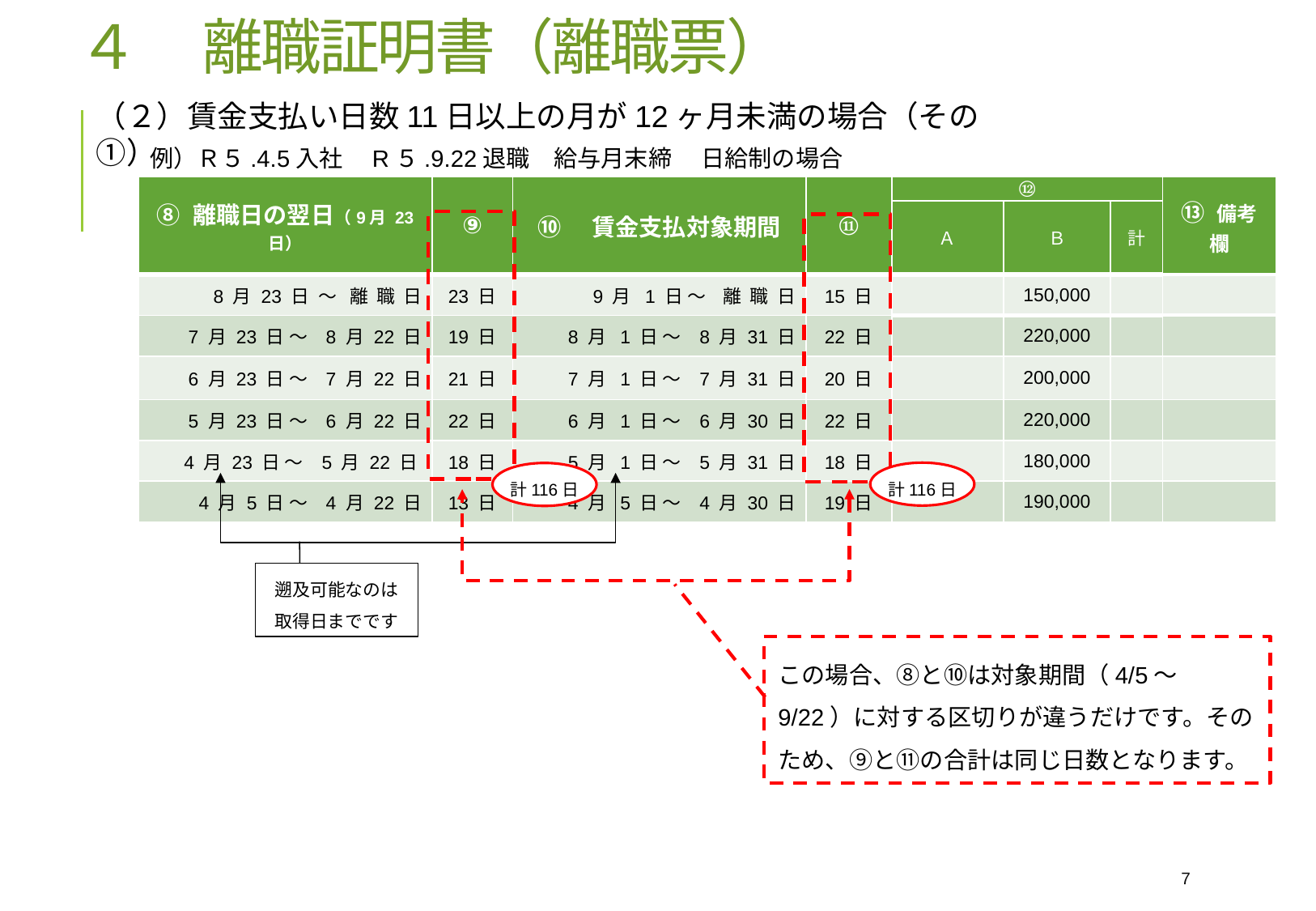

４　離職証明書（離職票）
（２）賃金支払い日数11日以上の月が12ヶ月未満の場合（その①）
例）Ｒ５.4.5入社　R５.9.22退職　給与月末締　 日給制の場合
| ⑧ 離職日の翌日（9月 23 日） | ⑨ | ⑩　賃金支払対象期間 | ⑪ | ⑫ |  |  | ⑬ 備考欄 |
| --- | --- | --- | --- | --- | --- | --- | --- |
|  |  |  |  | Ａ | Ｂ | 計 |  |
| 8 月 23 日 ～ 離 職 日 | 23 日 | 9 月 1 日 ～ 離 職 日 | 15 日 |  | 150,000 |  |  |
| 7 月 23 日 ～ 8 月 22 日 | 19 日 | 8 月 1 日 ～ 8 月 31 日 | 22 日 |  | 220,000 |  |  |
| 6 月 23 日 ～ 7 月 22 日 | 21 日 | 7 月 1 日 ～ 7 月 31 日 | 20 日 |  | 200,000 |  |  |
| 5 月 23 日 ～ 6 月 22 日 | 22 日 | 6 月 1 日 ～ 6 月 30 日 | 22 日 |  | 220,000 |  |  |
| 4 月 23 日 ～ 5 月 22 日 | 18 日 | 5 月 1 日 ～ 5 月 31 日 | 18 日 |  | 180,000 |  |  |
| 4 月 5 日 ～ 4 月 22 日 | 13 日 | 4 月 5 日 ～ 4 月 30 日 | 19 日 |  | 190,000 |  |  |

計116日
計116日

遡及可能なのは
取得日までです

この場合、⑧と⑩は対象期間（4/5～9/22）に対する区切りが違うだけです。そのため、⑨と⑪の合計は同じ日数となります。
7